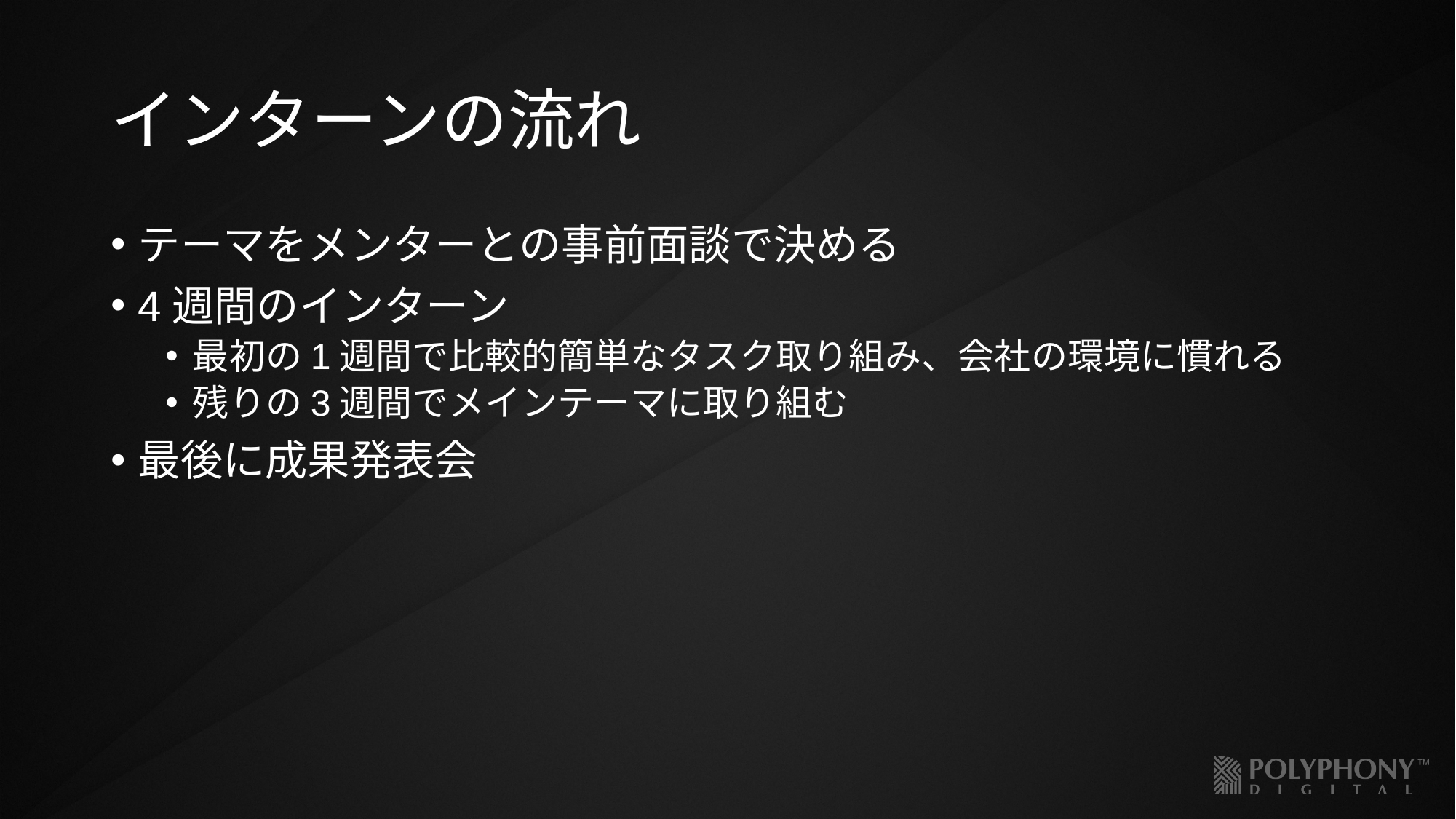

# インターンの流れ
テーマをメンターとの事前面談で決める
4週間のインターン
最初の1週間で比較的簡単なタスク取り組み、会社の環境に慣れる
残りの3週間でメインテーマに取り組む
最後に成果発表会